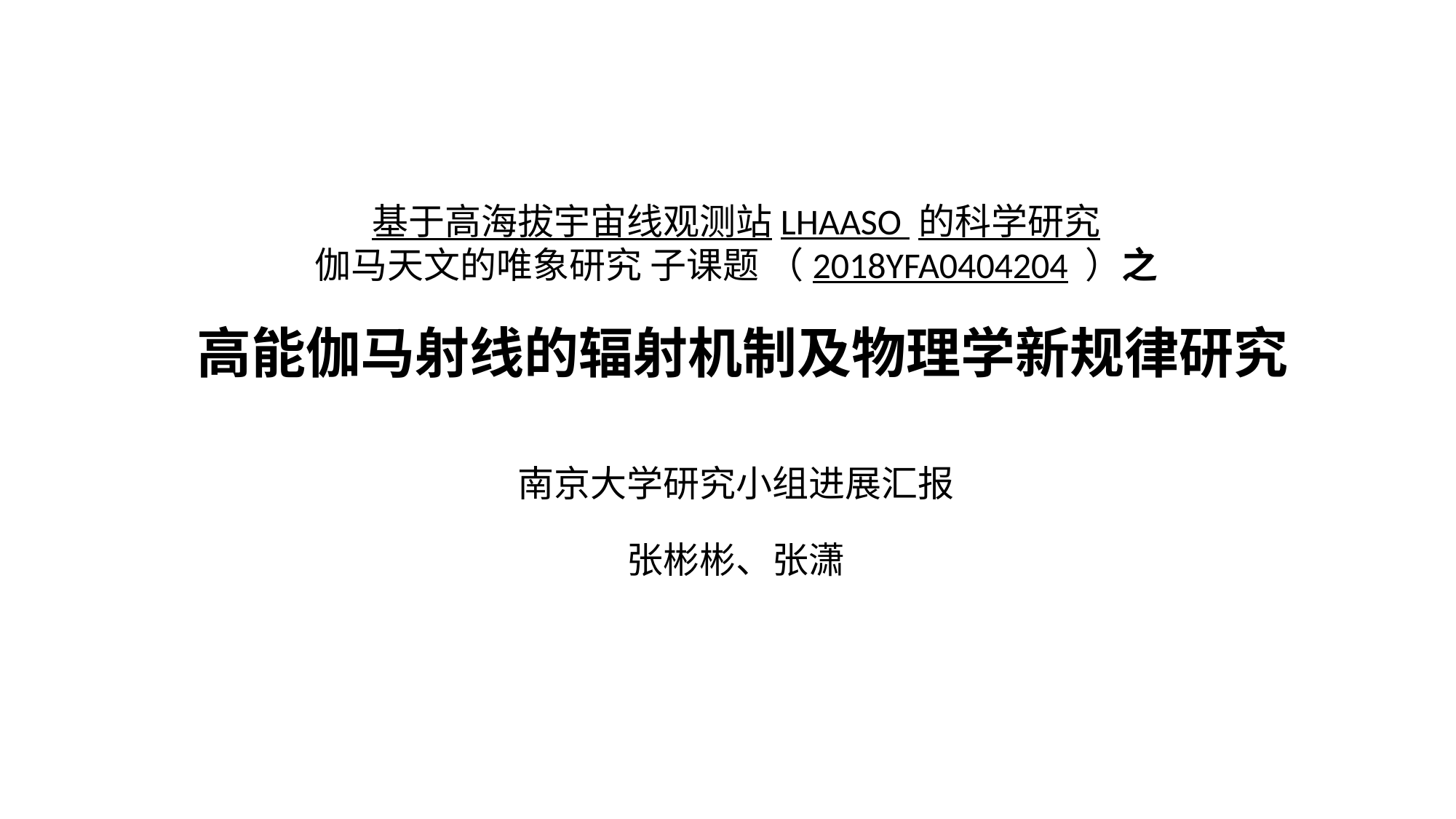

基于高海拔宇宙线观测站LHAASO 的科学研究
伽马天文的唯象研究 子课题 （2018YFA0404204 ）之

 高能伽马射线的辐射机制及物理学新规律研究

南京大学研究小组进展汇报

张彬彬、张潇